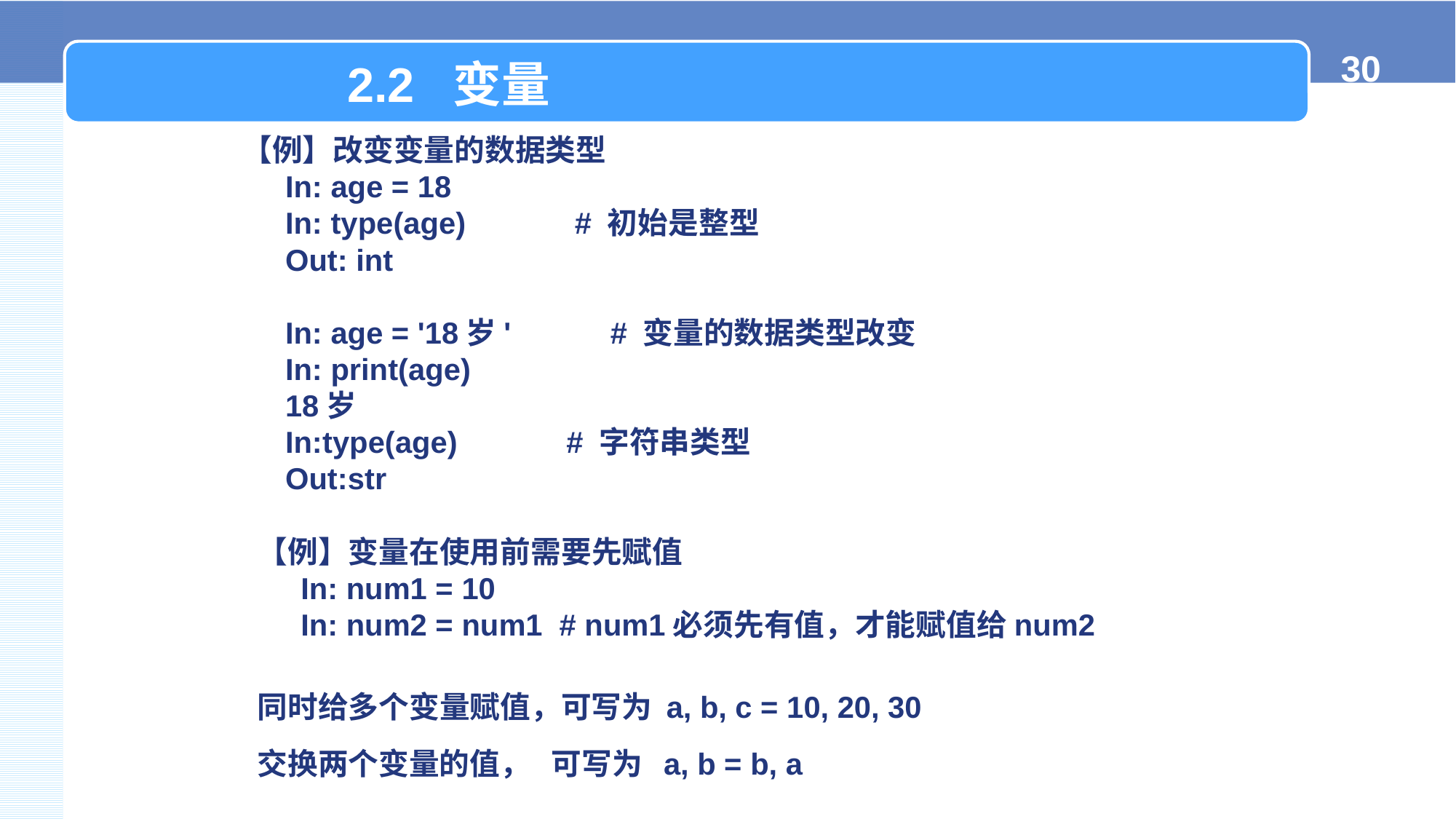

2.2  变量
【例】改变变量的数据类型
In: age = 18
In: type(age)             # 初始是整型
Out: int

In: age = '18岁'	# 变量的数据类型改变
In: print(age)
18岁
In:type(age)             # 字符串类型
Out:str
【例】变量在使用前需要先赋值
In: num1 = 10
In: num2 = num1  # num1必须先有值，才能赋值给num2
同时给多个变量赋值，可写为 a, b, c = 10, 20, 30
交换两个变量的值，   可写为  a, b = b, a